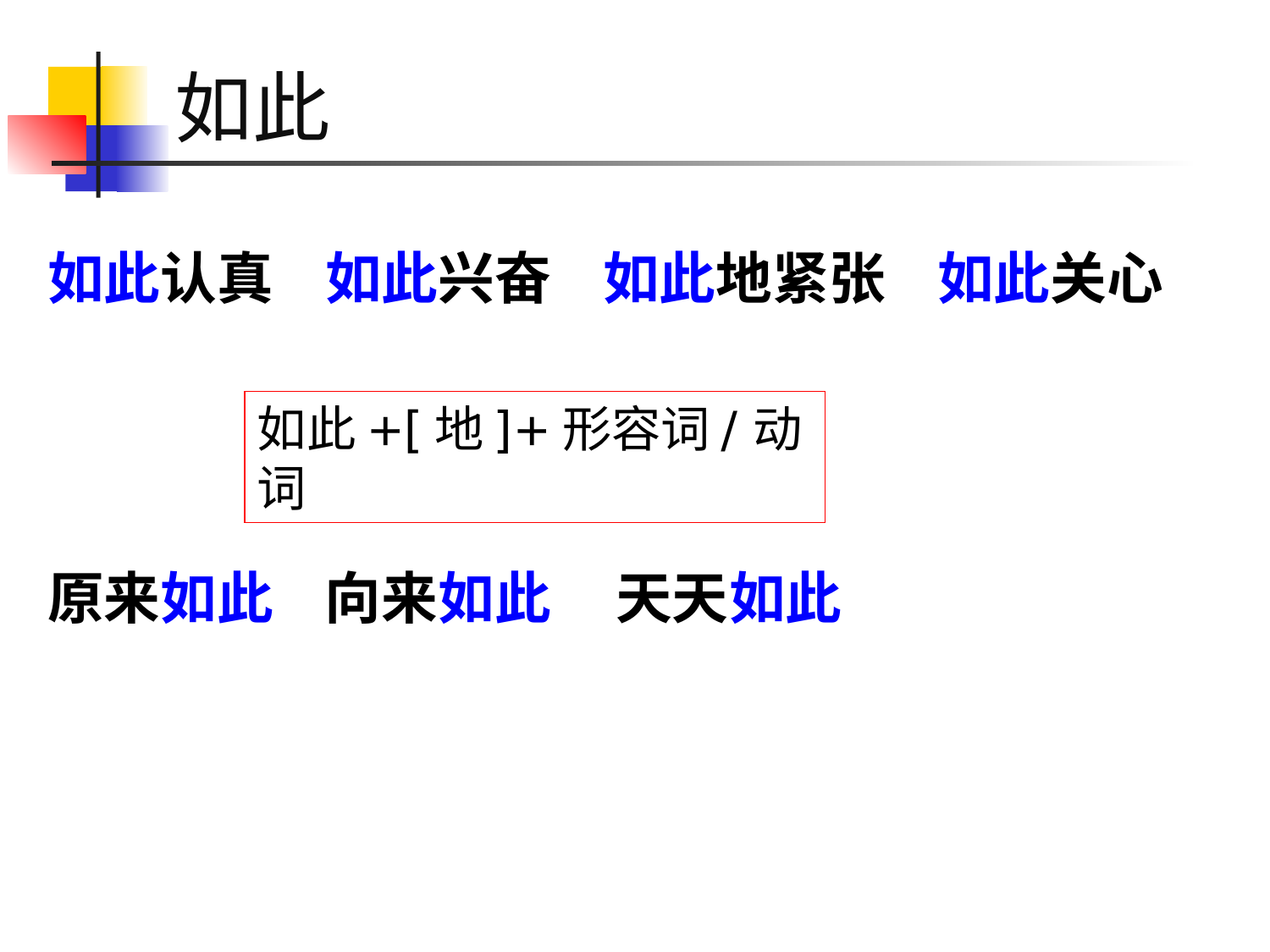

# 如此
如此认真    如此兴奋    如此地紧张    如此关心
如此+[地]+形容词/动词
原来如此    向来如此     天天如此